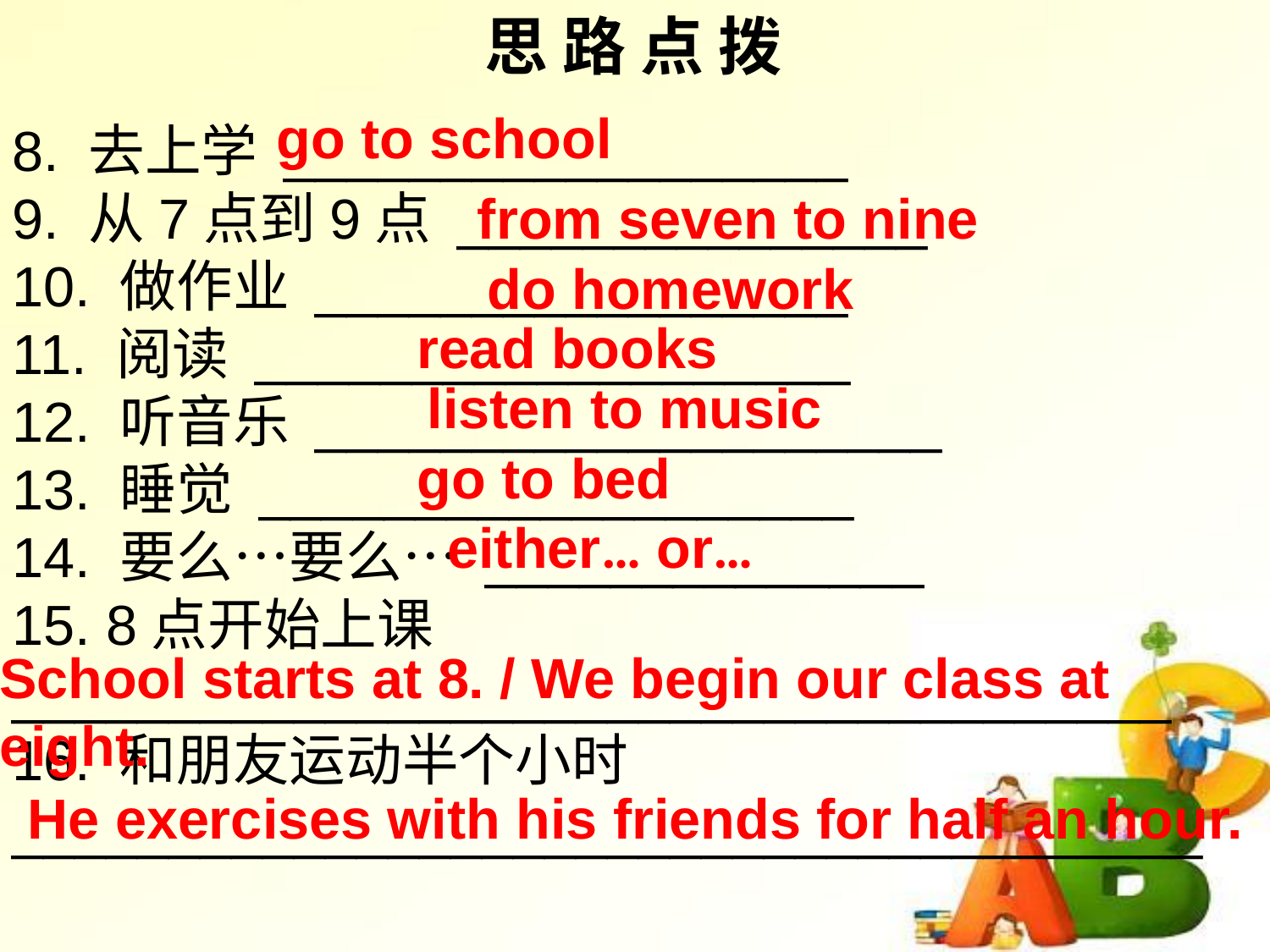

思 路 点 拨
go to school
8. 去上学 __________________
9. 从7点到9点 _______________
10. 做作业 _________________
11. 阅读 ___________________
12. 听音乐 ____________________
13. 睡觉 ___________________
14. 要么…要么… ______________
15. 8点开始上课 _____________________________________
16. 和朋友运动半个小时 ______________________________________
from seven to nine
do homework
read books
listen to music
go to bed
either… or…
School starts at 8. / We begin our class at eight.
He exercises with his friends for half an hour.